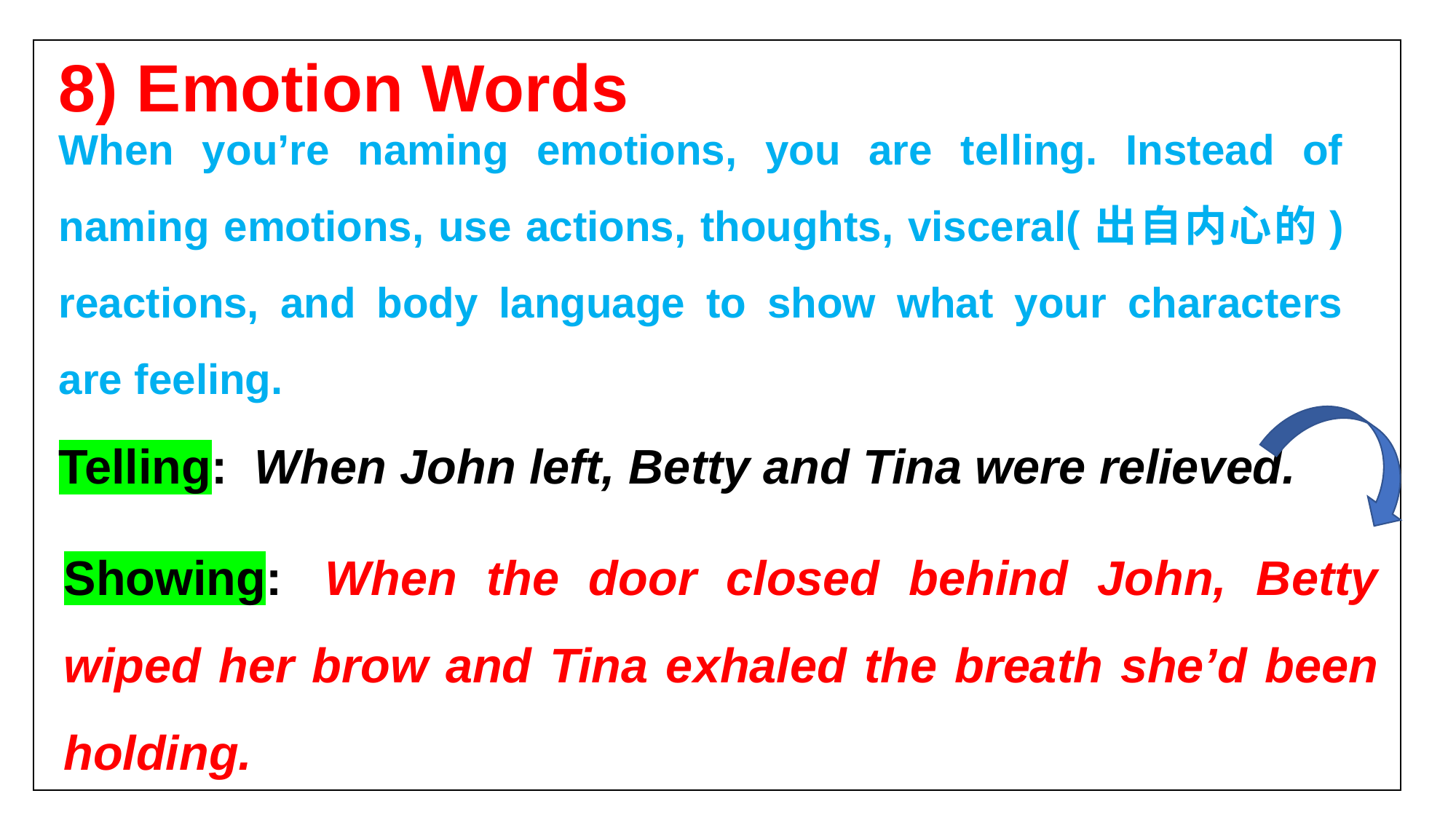

8) Emotion Words
|  |
| --- |
When you’re naming emotions, you are telling. Instead of naming emotions, use actions, thoughts, visceral(出自内心的) reactions, and body language to show what your characters are feeling.
Telling:  When John left, Betty and Tina were relieved.

Showing:  When the door closed behind John, Betty wiped her brow and Tina exhaled the breath she’d been holding.